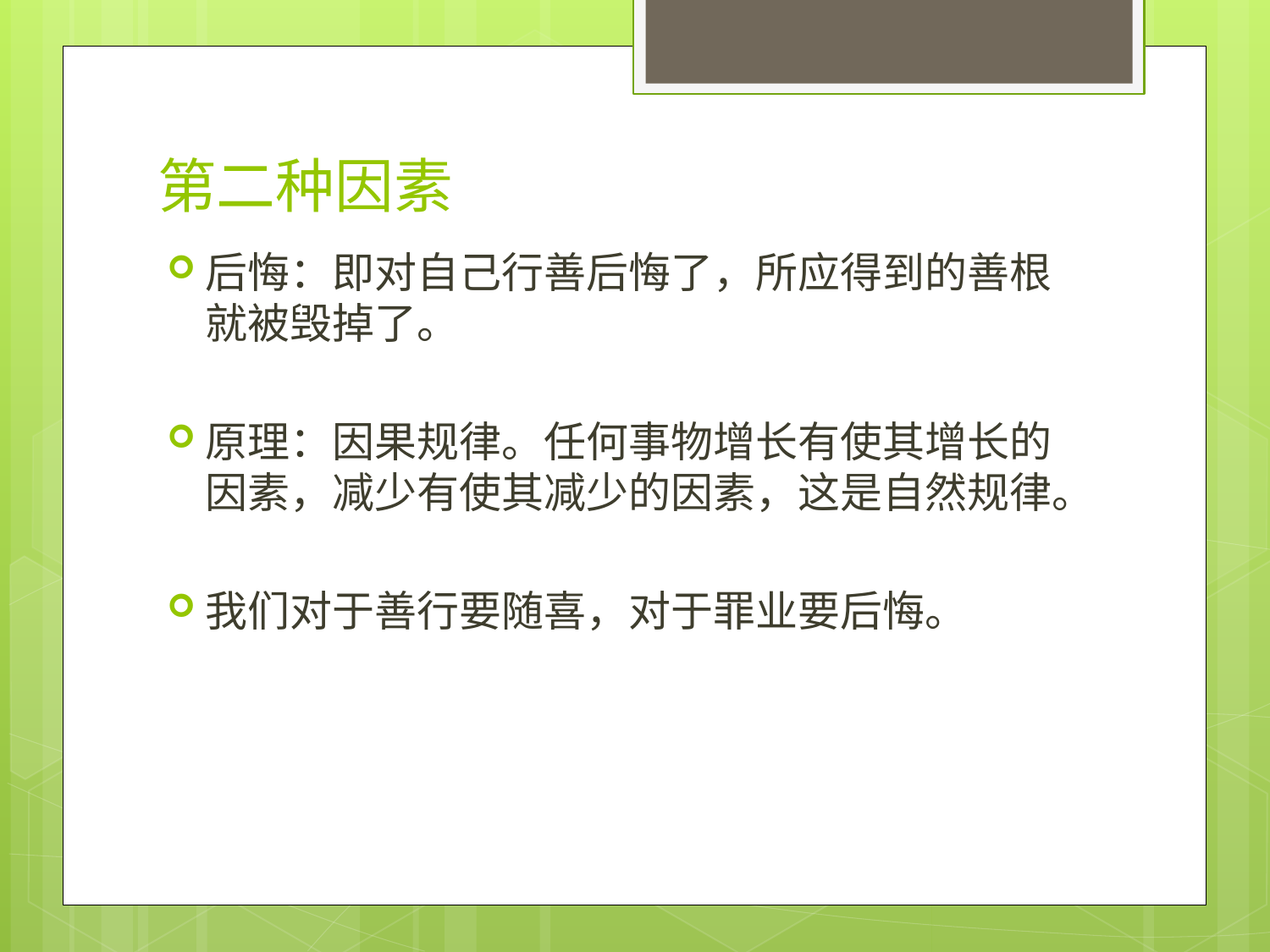

# 第二种因素
后悔：即对自己行善后悔了，所应得到的善根就被毁掉了。

原理：因果规律。任何事物增长有使其增长的因素，减少有使其减少的因素，这是自然规律。

我们对于善行要随喜，对于罪业要后悔。